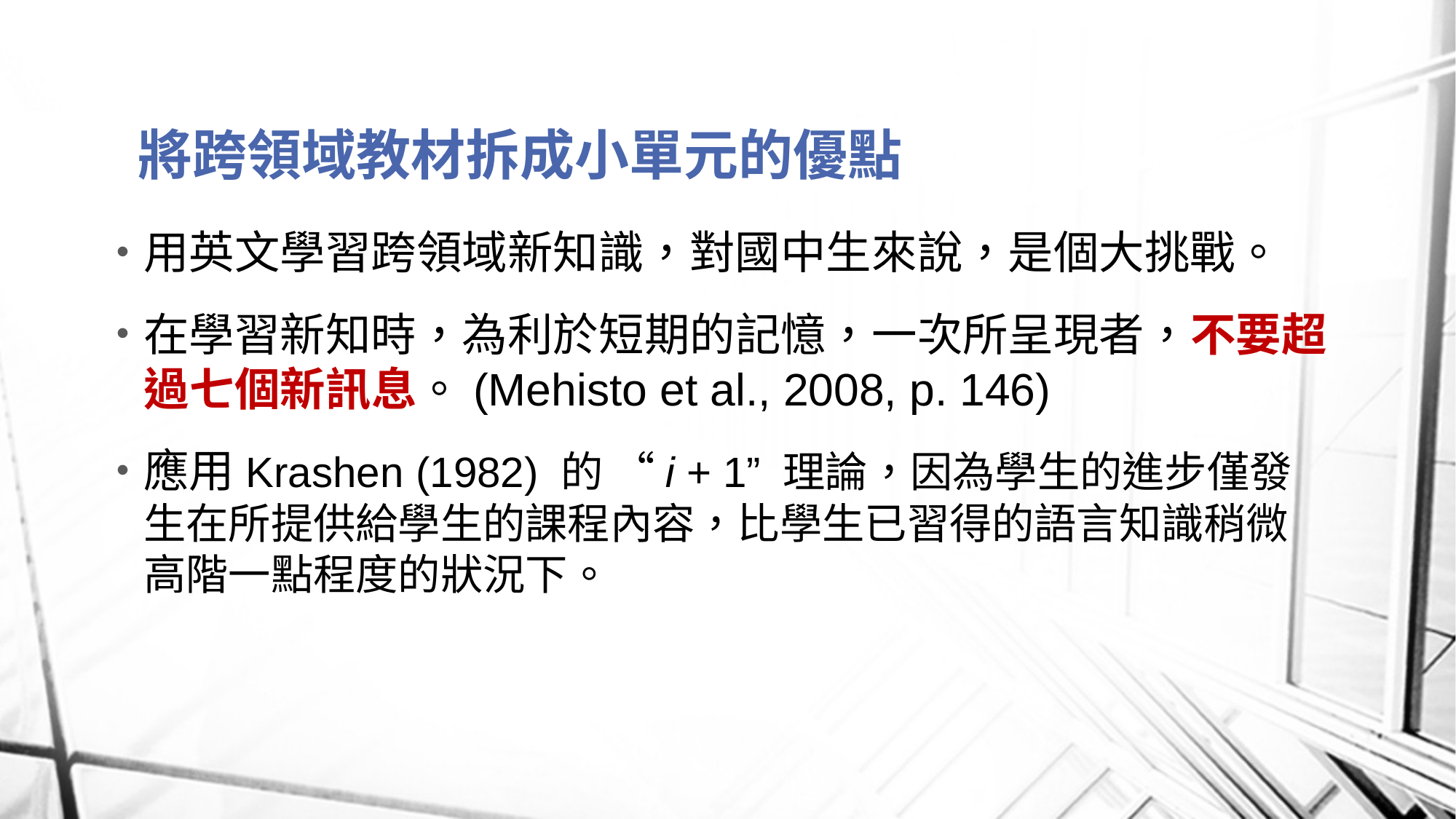

# 將跨領域教材拆成小單元的優點
用英文學習跨領域新知識，對國中生來說，是個大挑戰。
在學習新知時，為利於短期的記憶，一次所呈現者，不要超過七個新訊息。(Mehisto et al., 2008, p. 146)
應用Krashen (1982) 的 “i + 1” 理論，因為學生的進步僅發生在所提供給學生的課程內容，比學生已習得的語言知識稍微高階一點程度的狀況下。